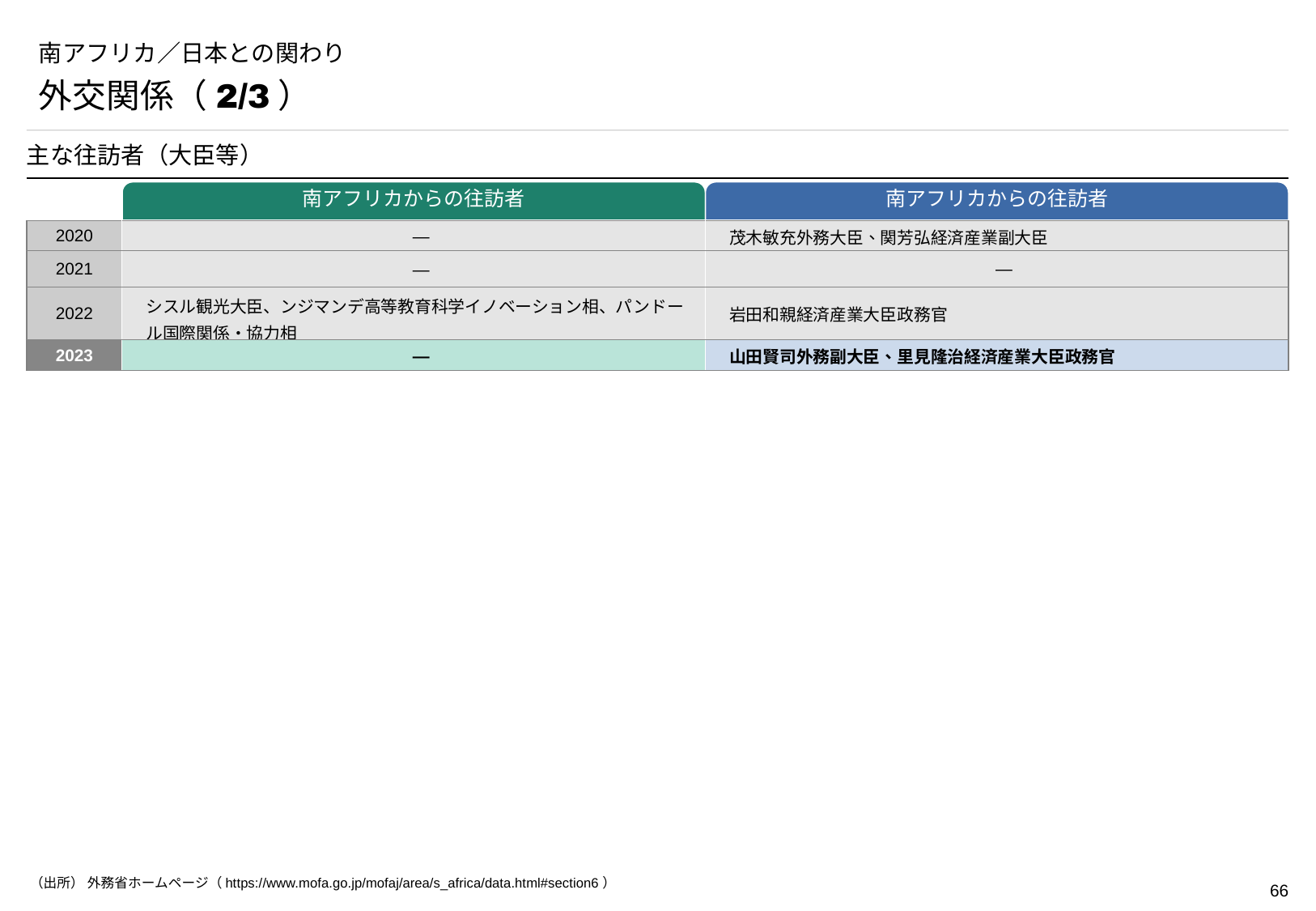

# 南アフリカ／日本との関わり
外交関係（2/3）
主な往訪者（大臣等）
南アフリカからの往訪者
南アフリカからの往訪者
| 2020 | ― | 茂木敏充外務大臣、関芳弘経済産業副大臣 |
| --- | --- | --- |
| 2021 | ― | ― |
| 2022 | シスル観光大臣、ンジマンデ高等教育科学イノベーション相、パンドール国際関係・協力相 | 岩田和親経済産業大臣政務官 |
| 2023 | ― | 山田賢司外務副大臣、里見隆治経済産業大臣政務官 |
（出所） 外務省ホームページ（https://www.mofa.go.jp/mofaj/area/s_africa/data.html#section6）